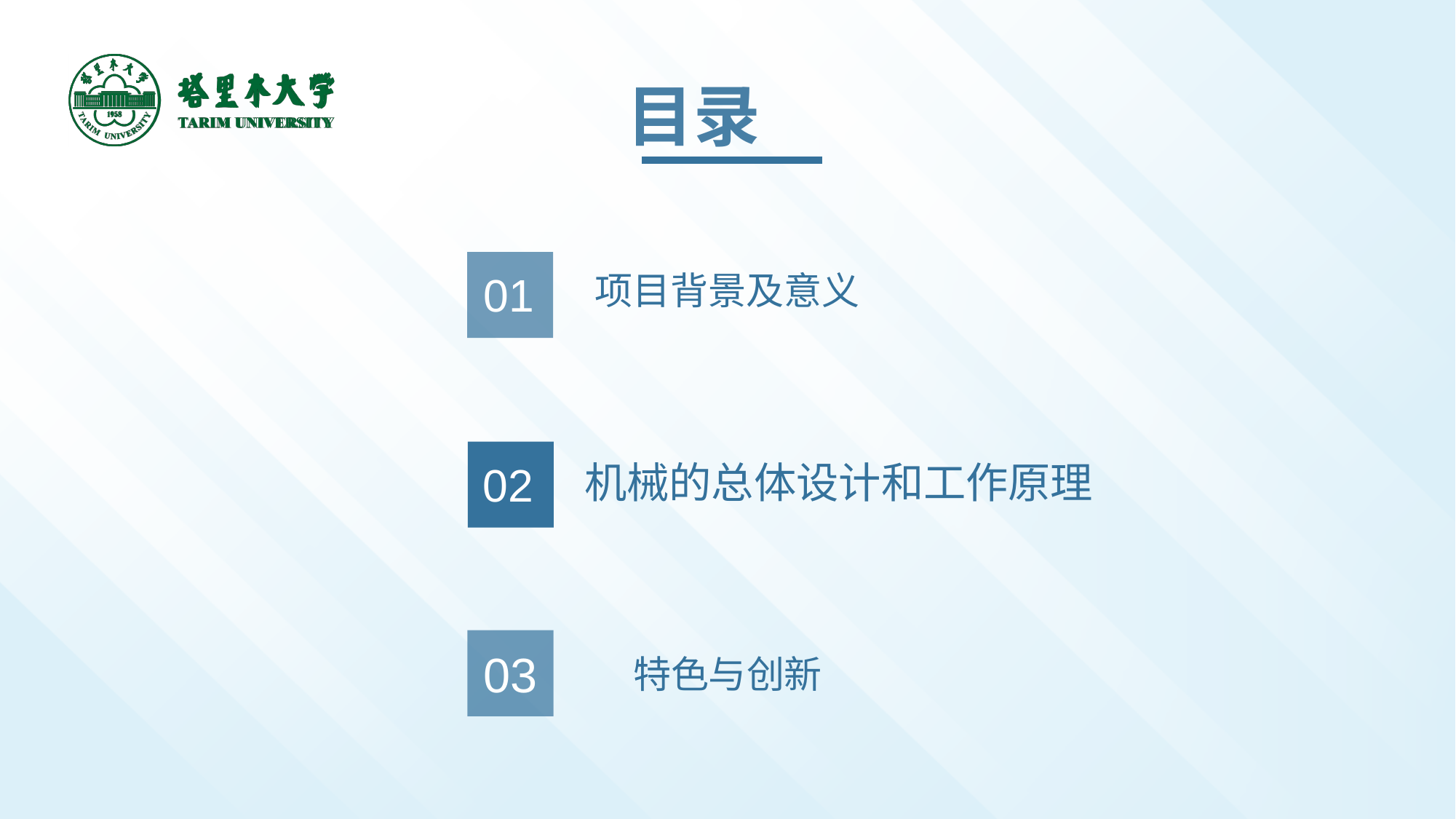

目录

01
项目背景及意义

02
机械的总体设计和工作原理
03
特色与创新